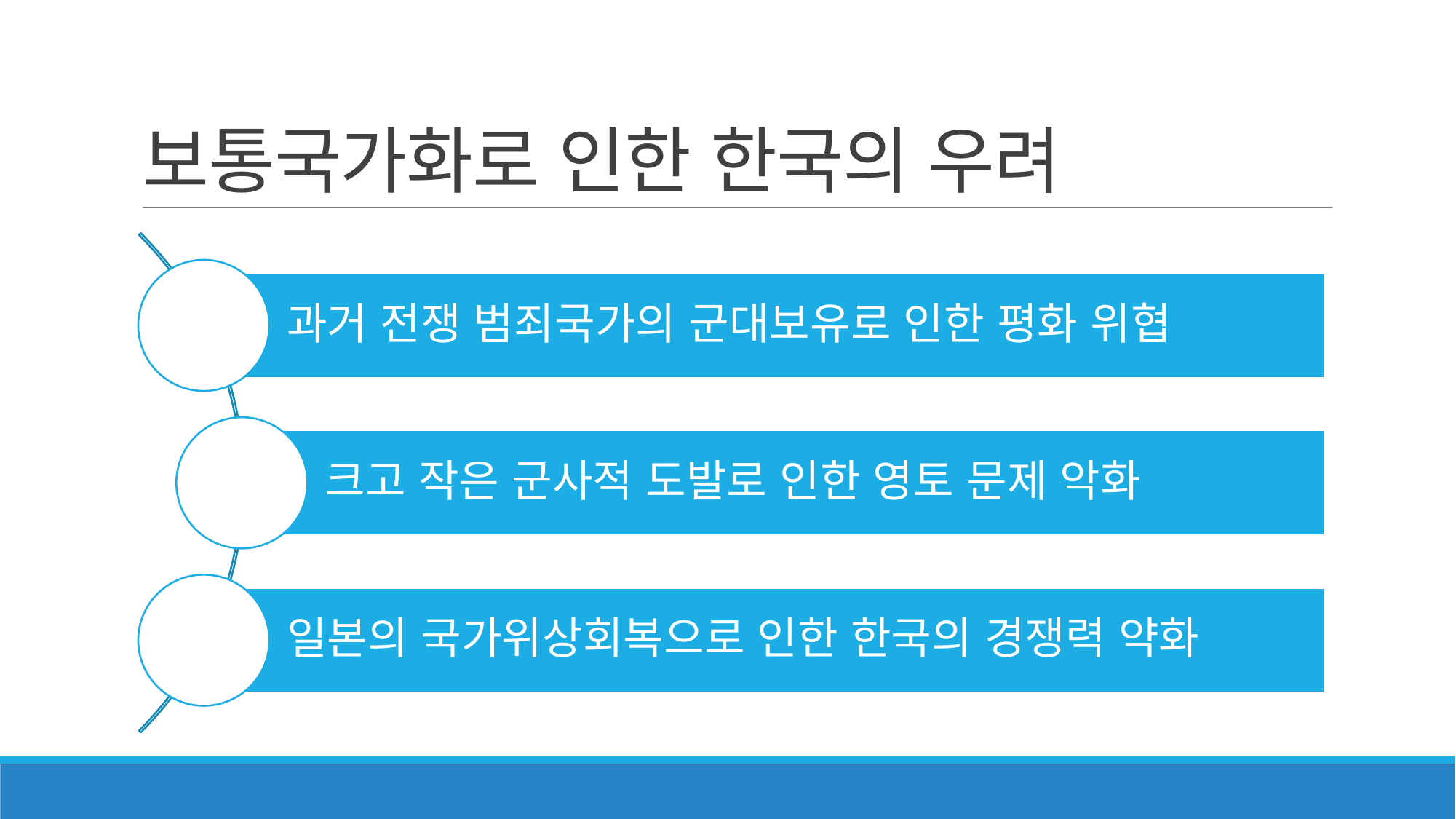

# 보통국가화로 인한 한국의 우려
과거 전쟁 범죄국가의 군대보유로 인한 평화 위협
크고 작은 군사적 도발로 인한 영토 문제 악화
일본의 국가위상회복으로 인한 한국의 경쟁력 약화